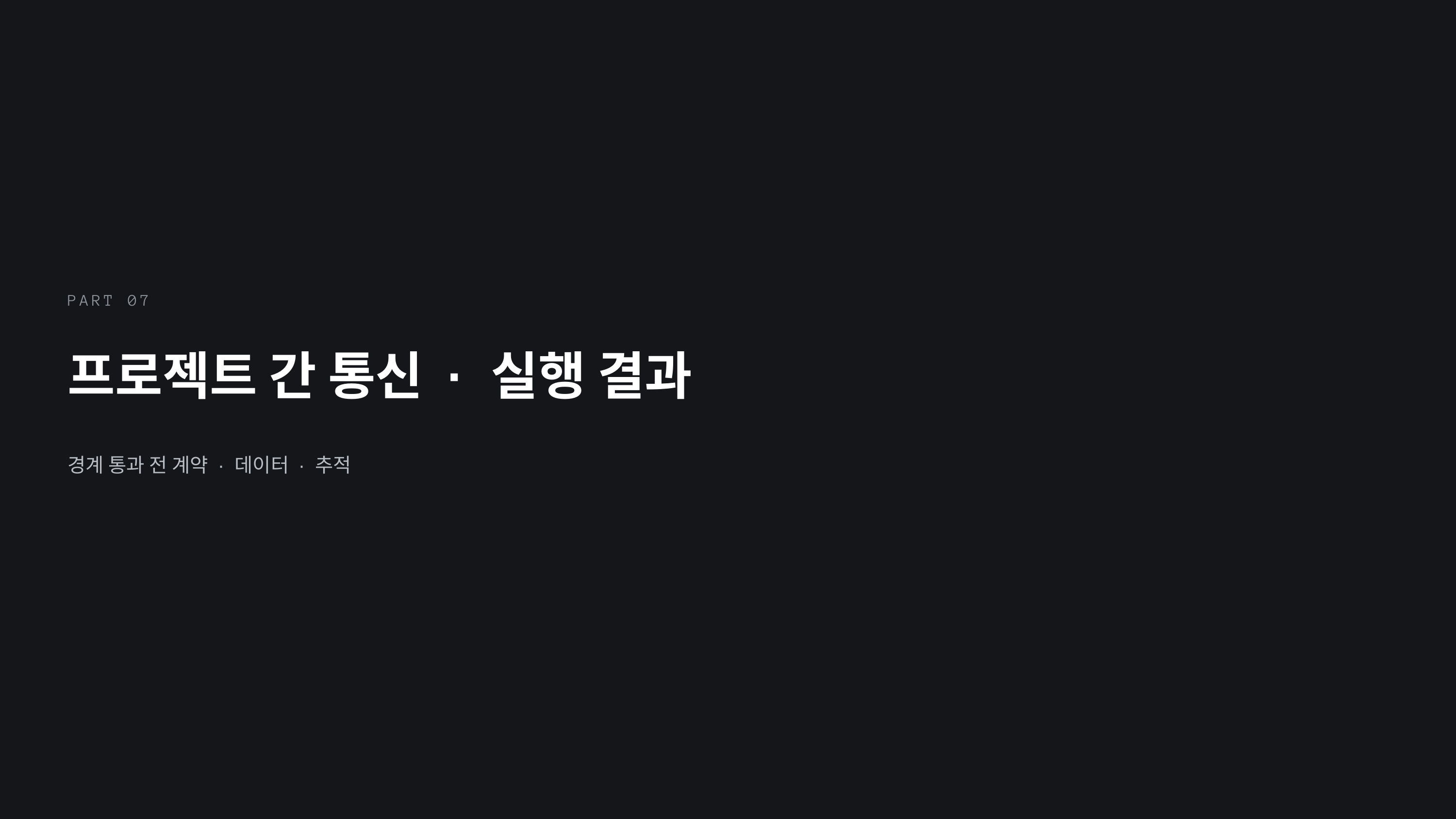

PART 07

프로젝트 간 통신 · 실행 결과

경계 통과 전 계약 · 데이터 · 추적